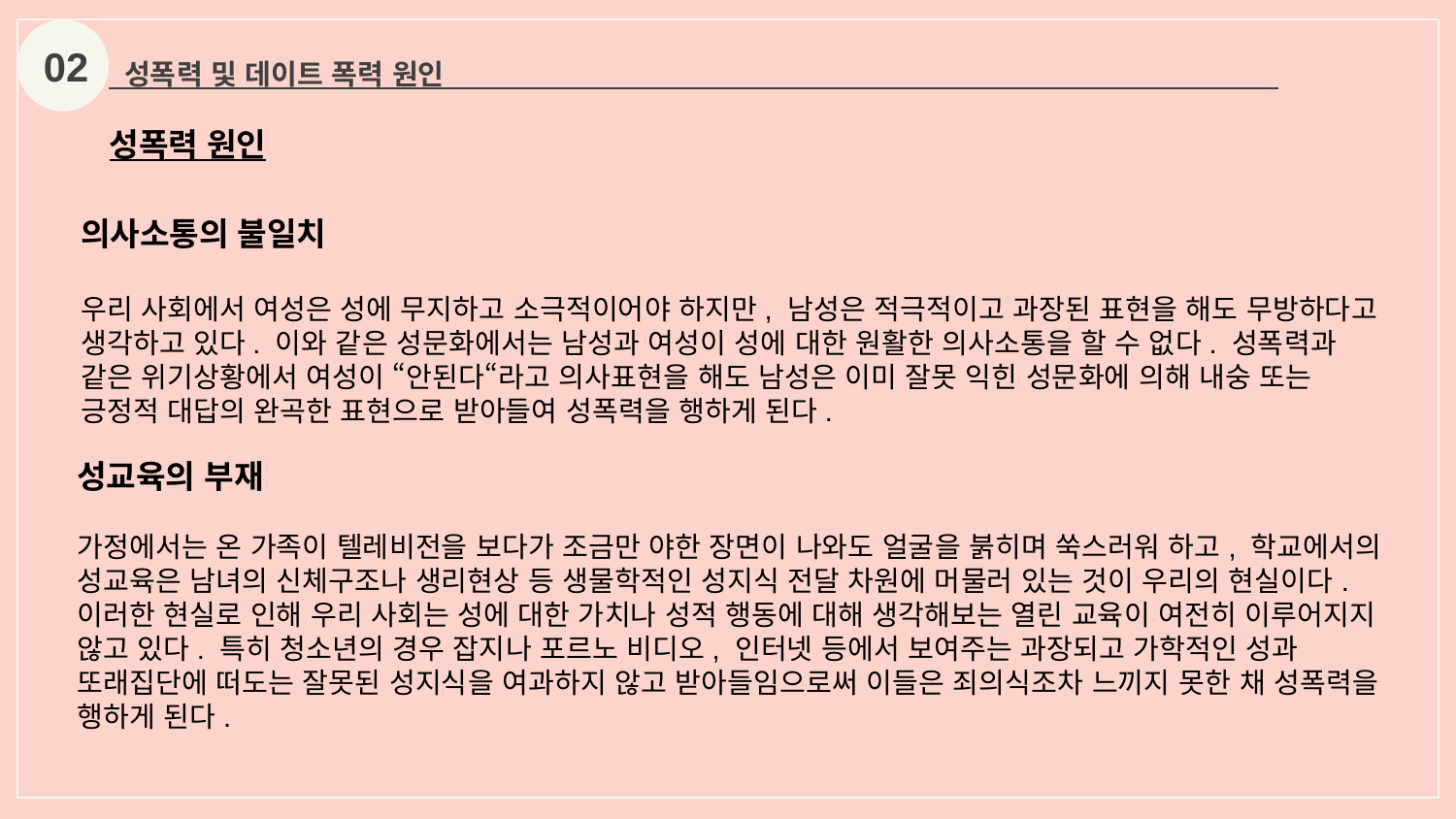

02
성폭력 및 데이트 폭력 원인
성폭력 원인
의사소통의 불일치

우리 사회에서 여성은 성에 무지하고 소극적이어야 하지만, 남성은 적극적이고 과장된 표현을 해도 무방하다고 생각하고 있다. 이와 같은 성문화에서는 남성과 여성이 성에 대한 원활한 의사소통을 할 수 없다. 성폭력과 같은 위기상황에서 여성이 “안된다“라고 의사표현을 해도 남성은 이미 잘못 익힌 성문화에 의해 내숭 또는 긍정적 대답의 완곡한 표현으로 받아들여 성폭력을 행하게 된다.

성교육의 부재

가정에서는 온 가족이 텔레비전을 보다가 조금만 야한 장면이 나와도 얼굴을 붉히며 쑥스러워 하고, 학교에서의 성교육은 남녀의 신체구조나 생리현상 등 생물학적인 성지식 전달 차원에 머물러 있는 것이 우리의 현실이다. 이러한 현실로 인해 우리 사회는 성에 대한 가치나 성적 행동에 대해 생각해보는 열린 교육이 여전히 이루어지지 않고 있다. 특히 청소년의 경우 잡지나 포르노 비디오, 인터넷 등에서 보여주는 과장되고 가학적인 성과 또래집단에 떠도는 잘못된 성지식을 여과하지 않고 받아들임으로써 이들은 죄의식조차 느끼지 못한 채 성폭력을 행하게 된다.